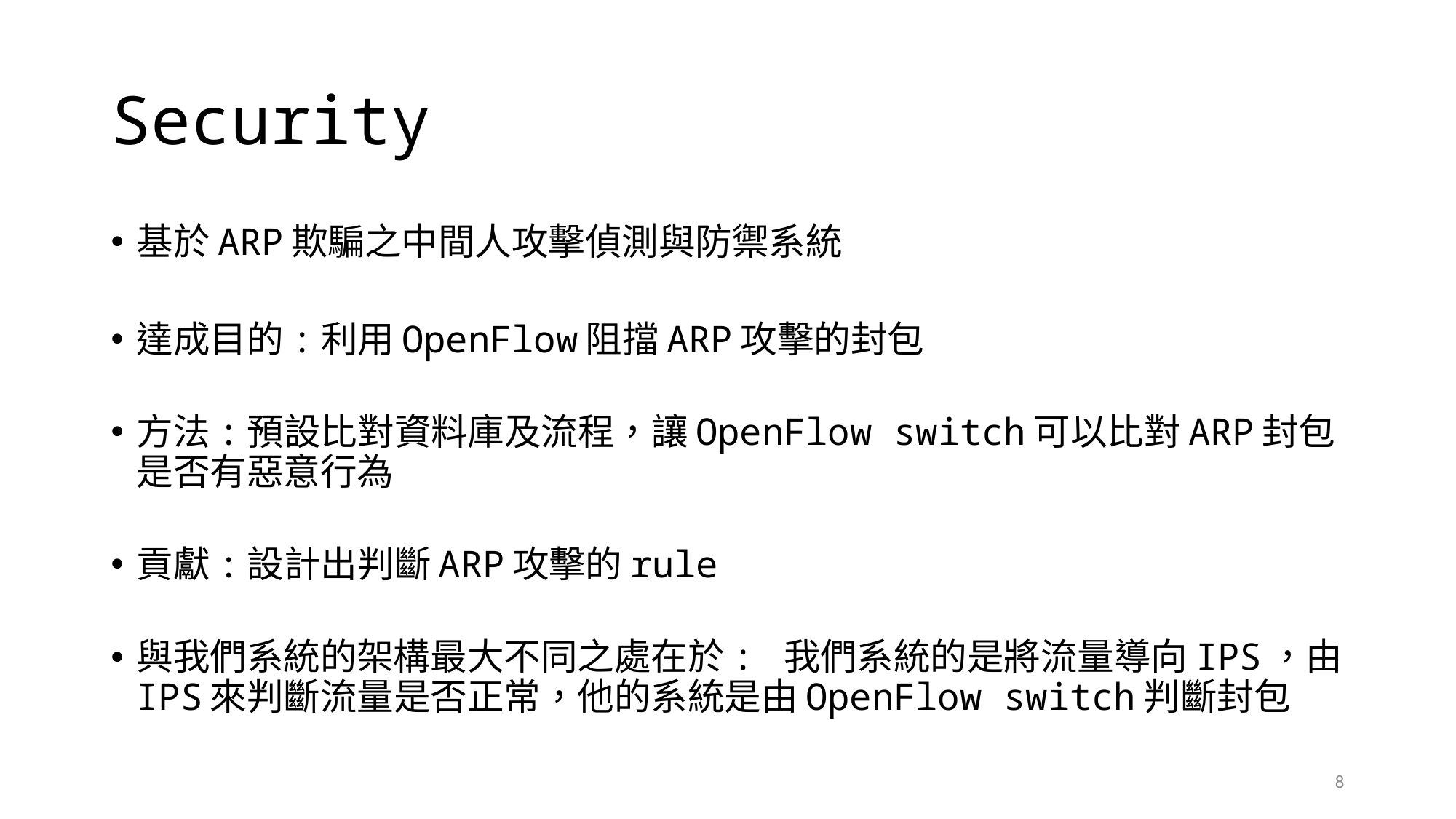

# Security
基於ARP欺騙之中間人攻擊偵測與防禦系統
達成目的:利用OpenFlow阻擋ARP攻擊的封包
方法:預設比對資料庫及流程，讓OpenFlow switch可以比對ARP封包是否有惡意行為
貢獻:設計出判斷ARP攻擊的rule
與我們系統的架構最大不同之處在於: 我們系統的是將流量導向IPS，由IPS來判斷流量是否正常，他的系統是由OpenFlow switch判斷封包

8